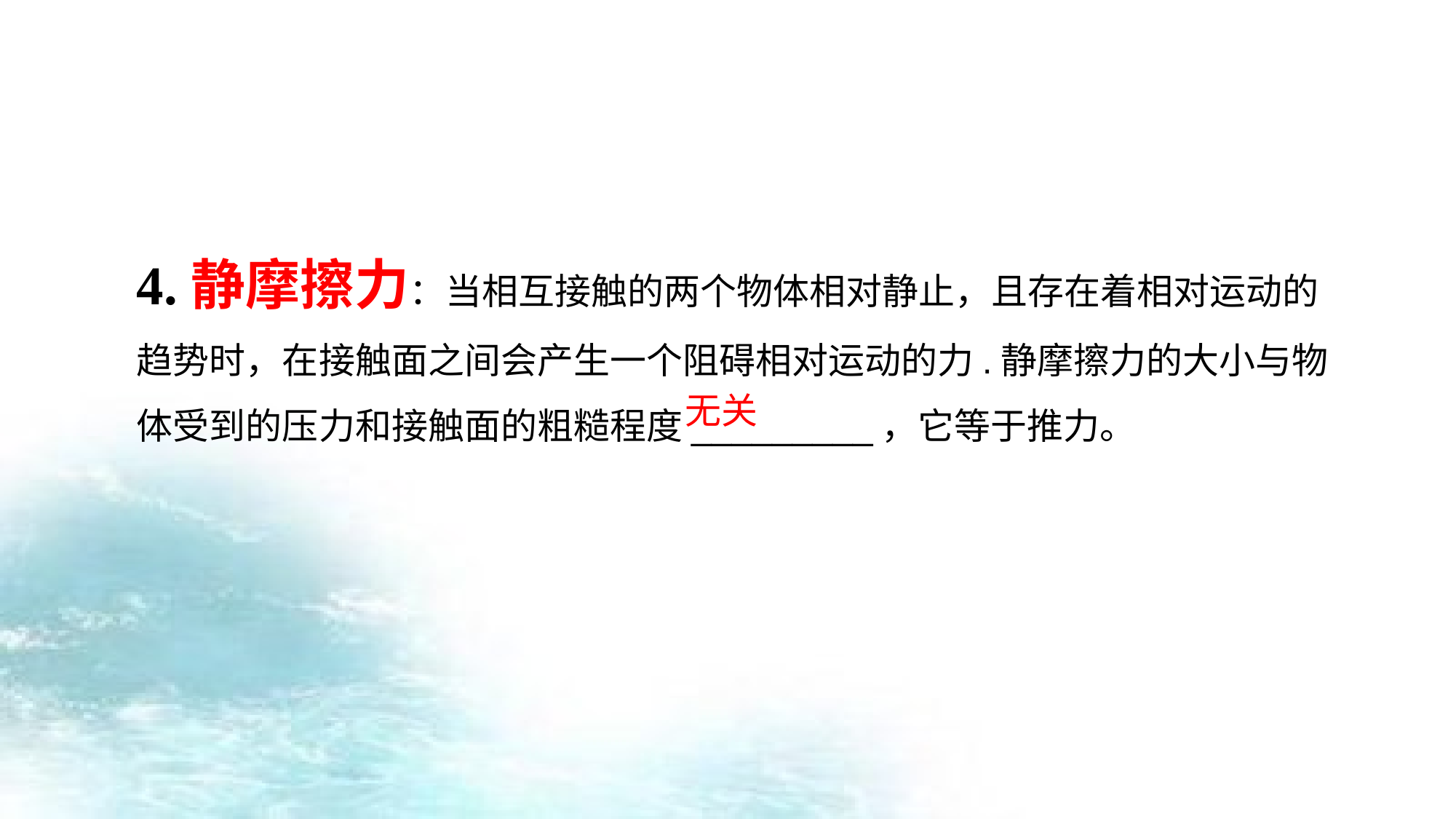

4.静摩擦力：当相互接触的两个物体相对静止，且存在着相对运动的趋势时，在接触面之间会产生一个阻碍相对运动的力.静摩擦力的大小与物体受到的压力和接触面的粗糙程度_________，它等于推力。

无关